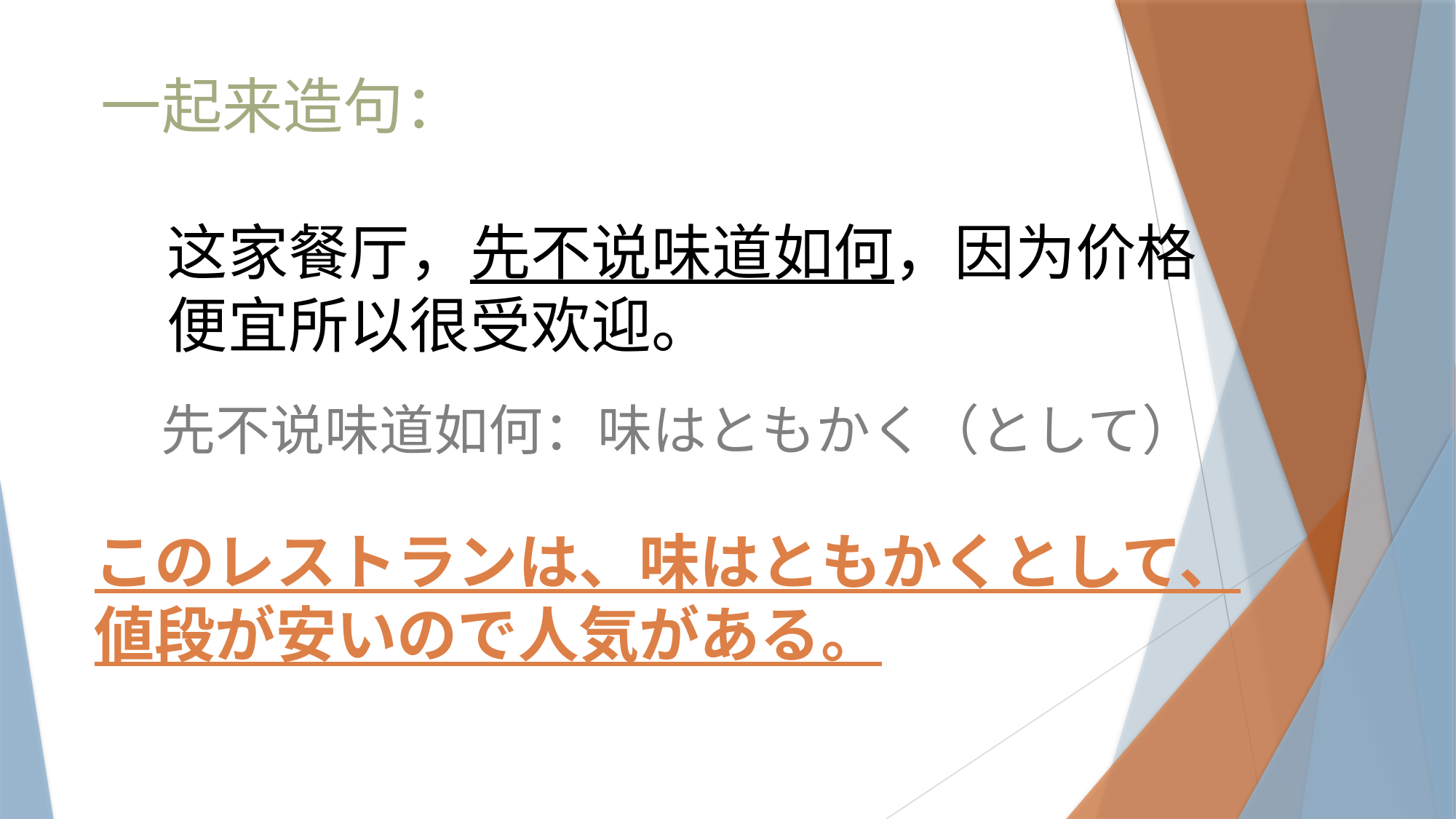

一起来造句：
这家餐厅，先不说味道如何，因为价格
便宜所以很受欢迎。
先不说味道如何：味はともかく（として）
このレストランは、味はともかくとして、
値段が安いので人気がある。